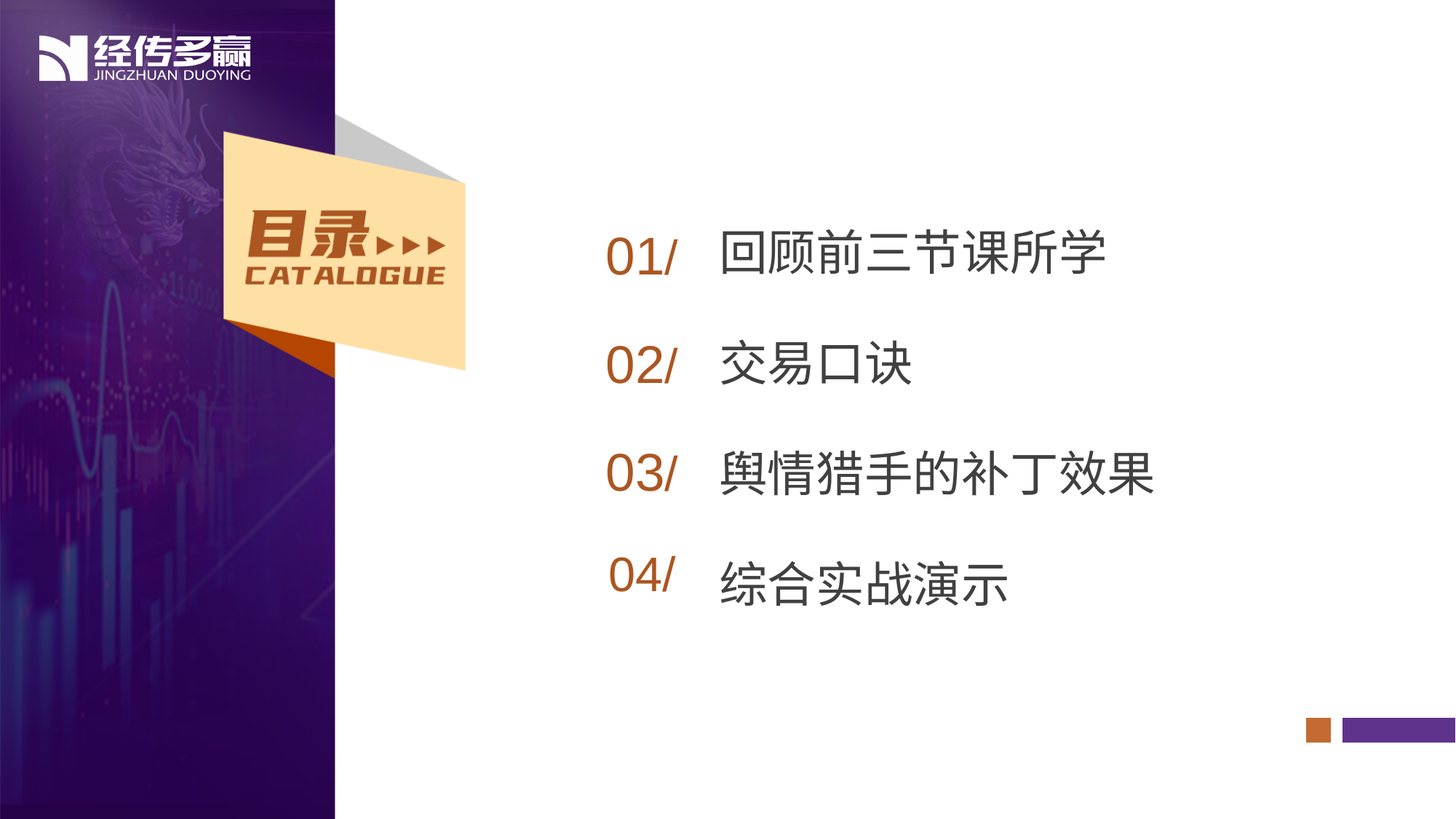

回顾前三节课所学
交易口诀
舆情猎手的补丁效果
综合实战演示
01/
02/
03/
04/